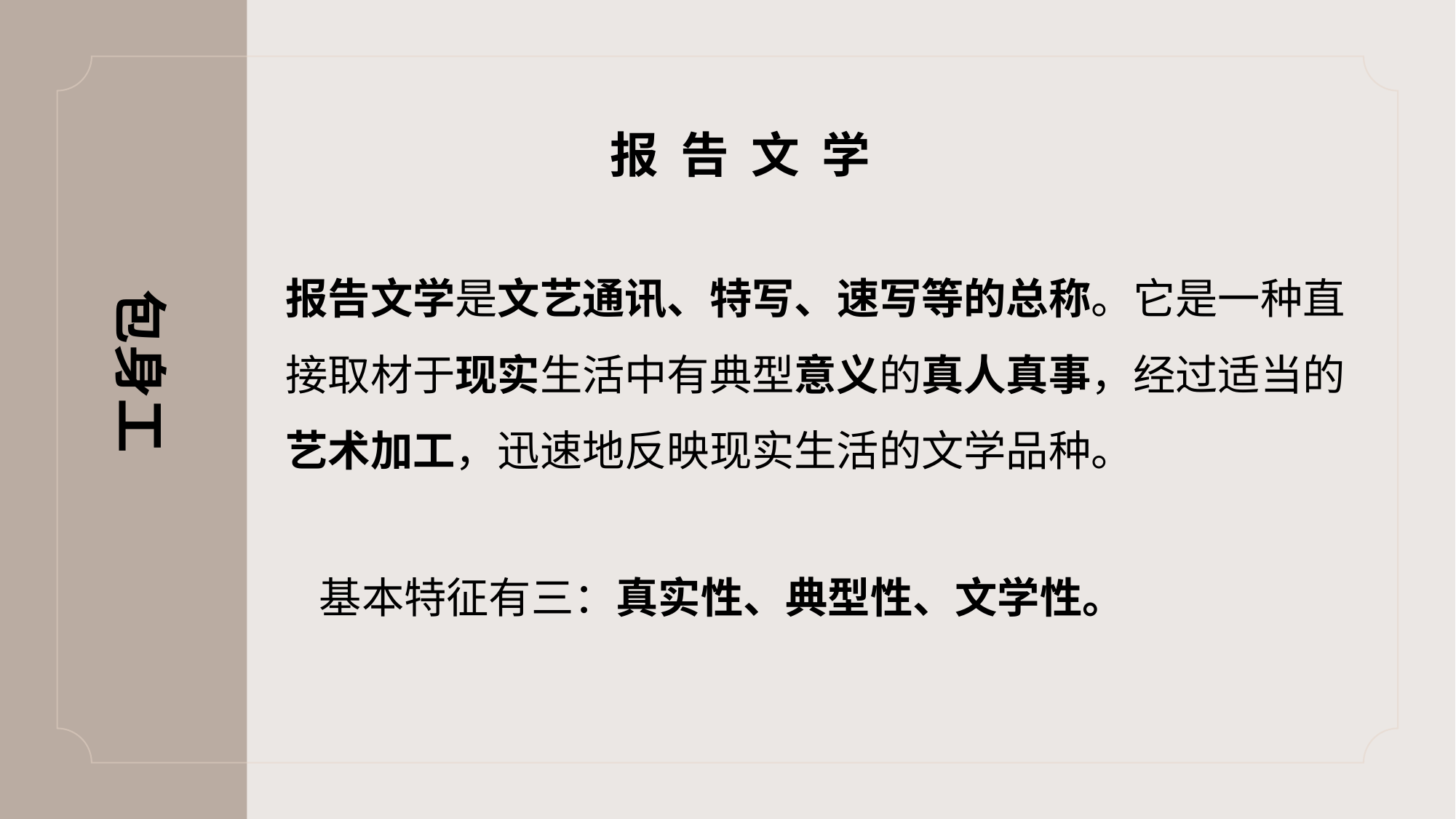

#
报  告  文  学
报告文学是文艺通讯、特写、速写等的总称。它是一种直接取材于现实生活中有典型意义的真人真事，经过适当的艺术加工，迅速地反映现实生活的文学品种。
包身工
 基本特征有三：真实性、典型性、文学性。